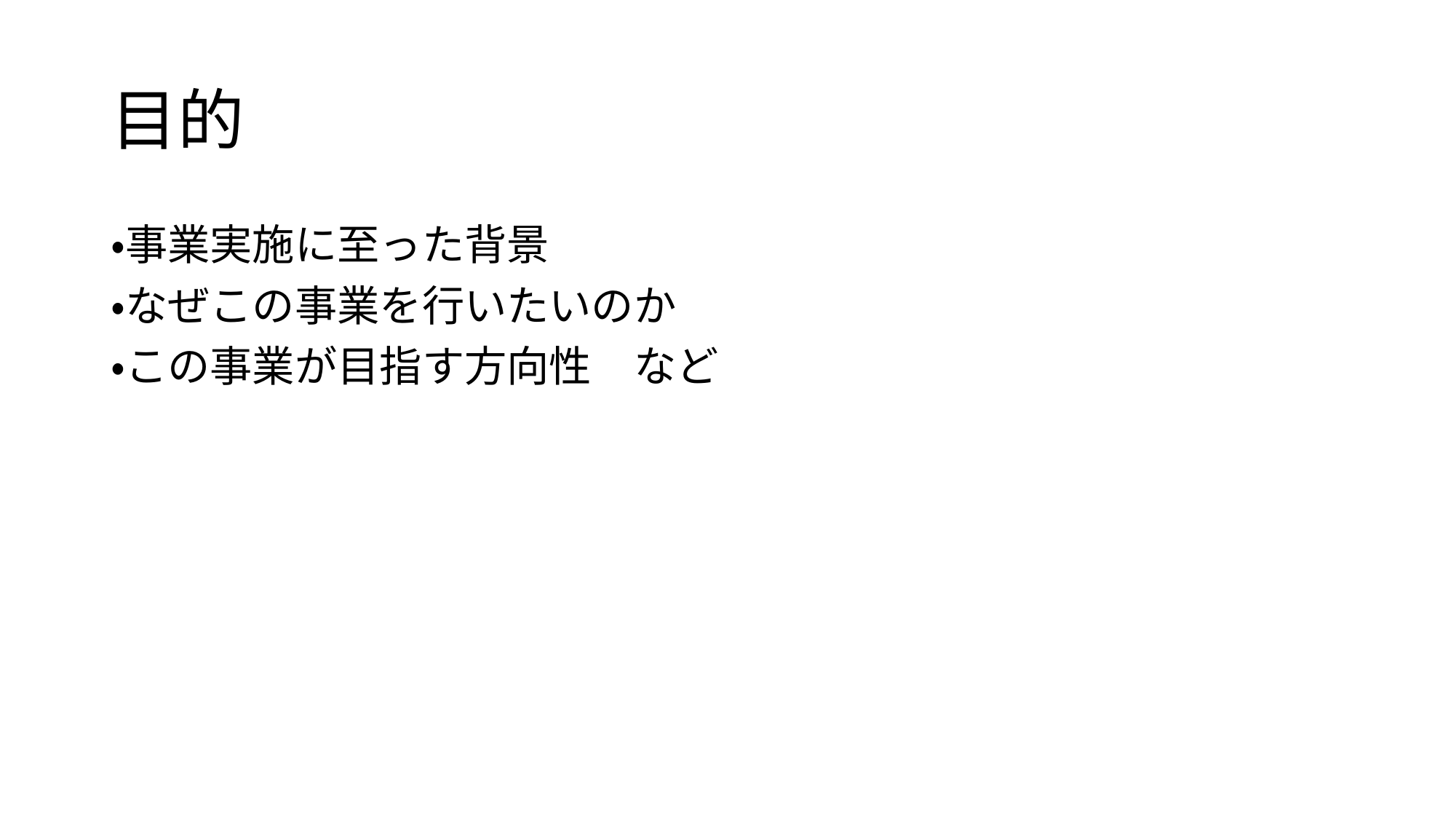

# 目的
・事業実施に至った背景
・なぜこの事業を行いたいのか
・この事業が目指す方向性　など